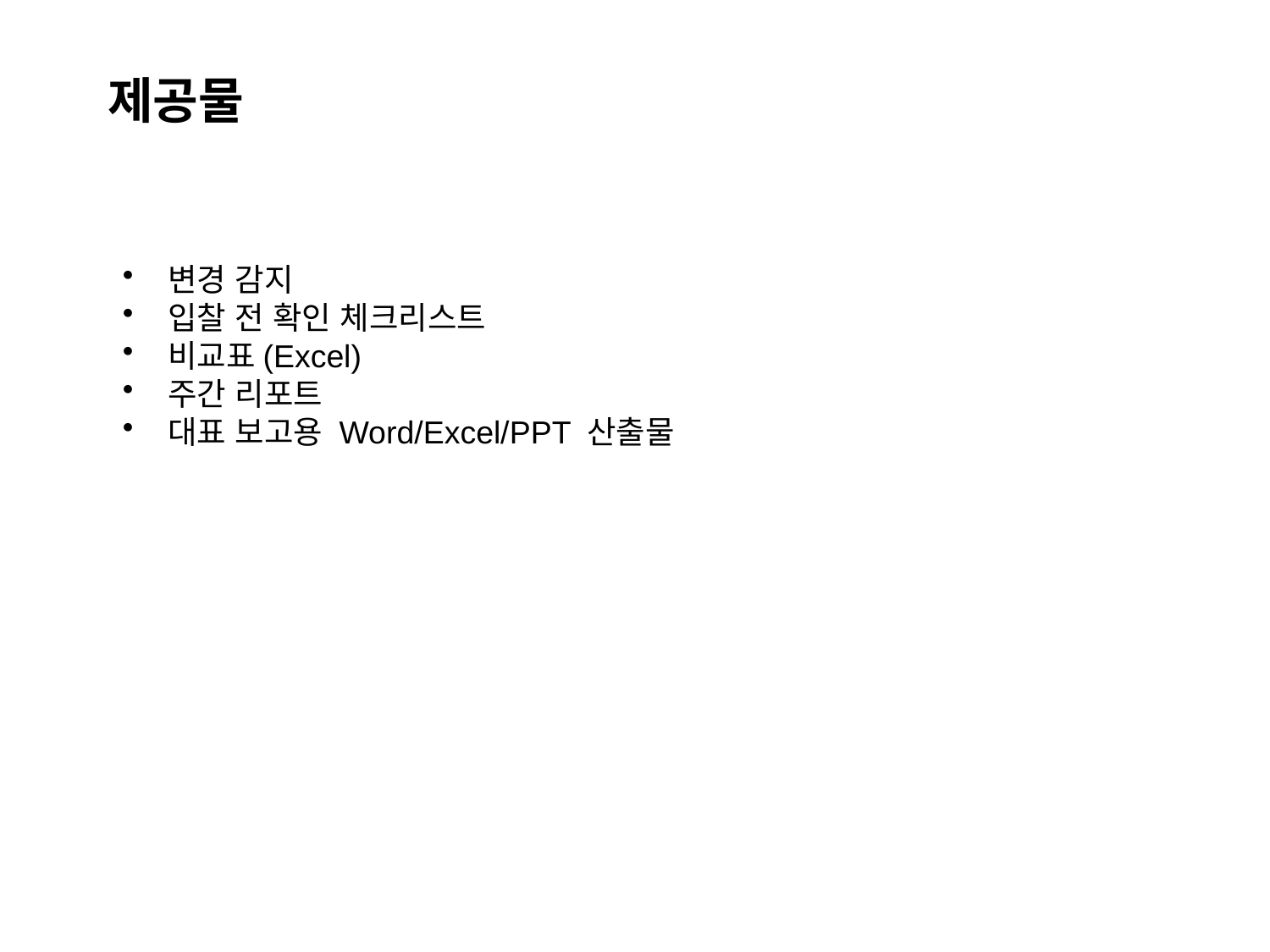

# 제공물
변경 감지
입찰 전 확인 체크리스트
비교표(Excel)
주간 리포트
대표 보고용 Word/Excel/PPT 산출물